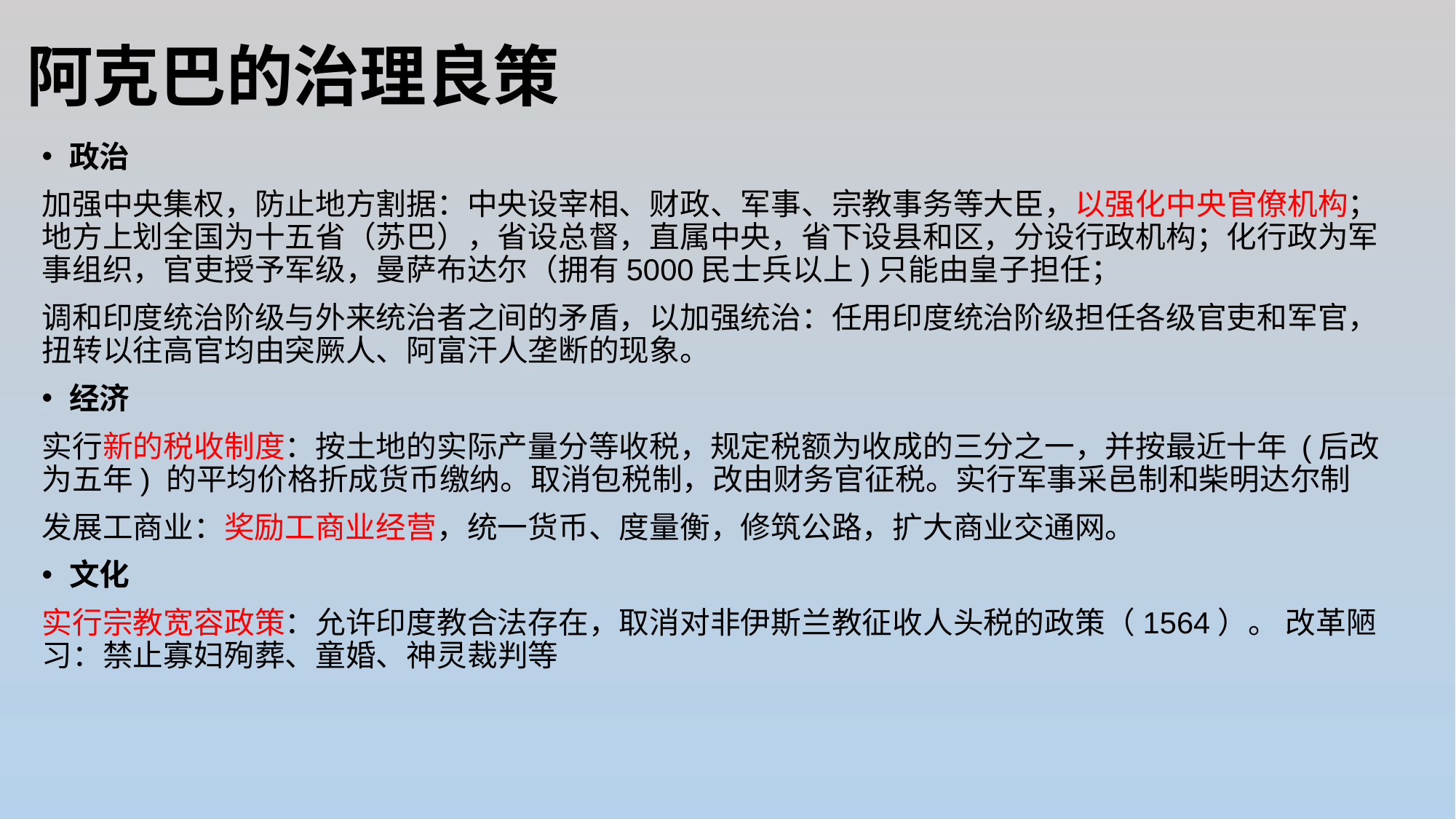

# 阿克巴的治理良策
政治
加强中央集权，防止地方割据：中央设宰相、财政、军事、宗教事务等大臣，以强化中央官僚机构；地方上划全国为十五省（苏巴），省设总督，直属中央，省下设县和区，分设行政机构；化行政为军事组织，官吏授予军级，曼萨布达尔（拥有5000民士兵以上)只能由皇子担任；
调和印度统治阶级与外来统治者之间的矛盾，以加强统治：任用印度统治阶级担任各级官吏和军官，扭转以往高官均由突厥人、阿富汗人垄断的现象。
经济
实行新的税收制度：按土地的实际产量分等收税，规定税额为收成的三分之一，并按最近十年 (后改为五年) 的平均价格折成货币缴纳。取消包税制，改由财务官征税。实行军事采邑制和柴明达尔制
发展工商业：奖励工商业经营，统一货币、度量衡，修筑公路，扩大商业交通网。
文化
实行宗教宽容政策：允许印度教合法存在，取消对非伊斯兰教征收人头税的政策（1564）。 改革陋习：禁止寡妇殉葬、童婚、神灵裁判等